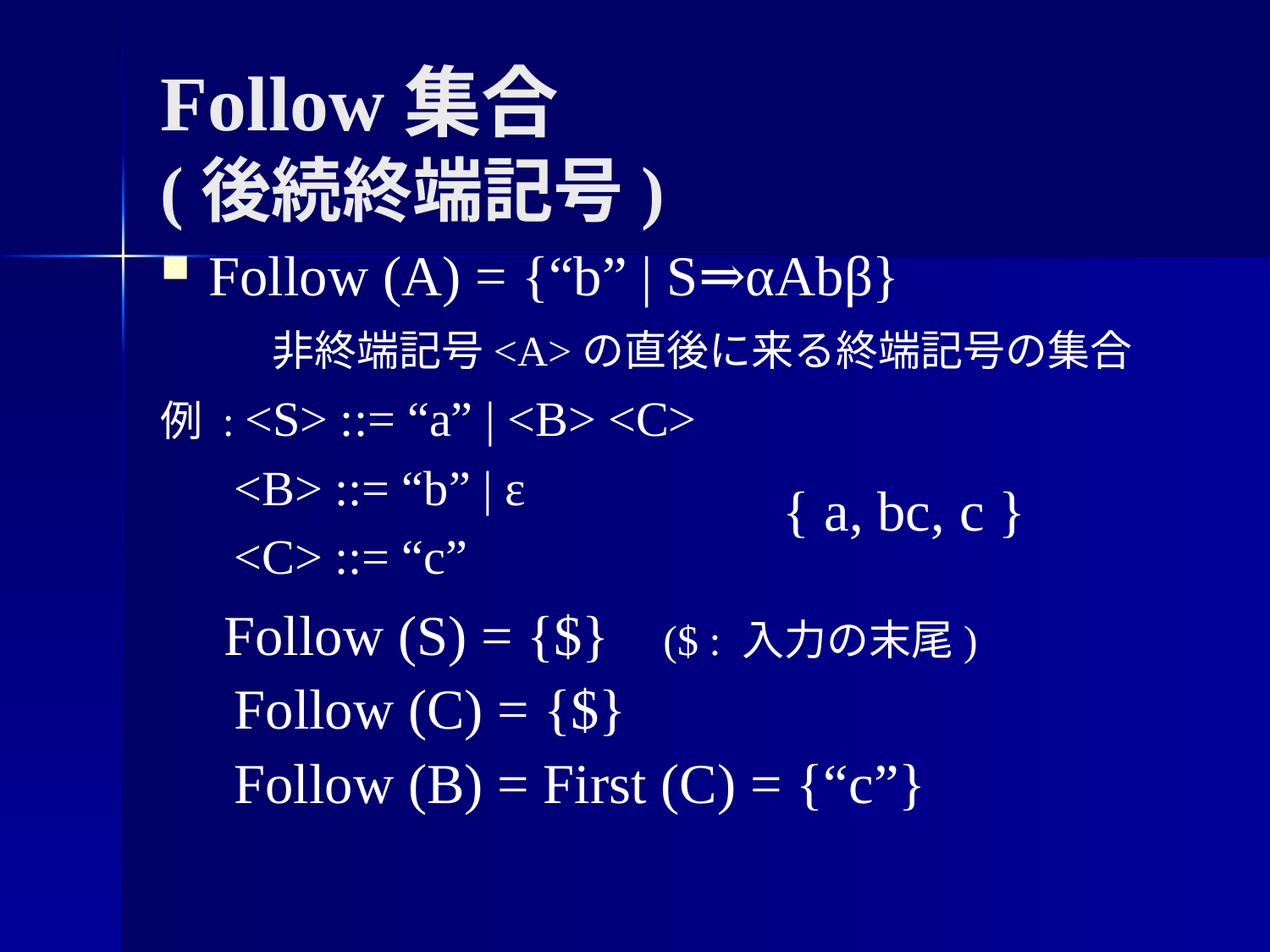

# Follow集合 (後続終端記号)
Follow (A) = {“b” | S⇒αAbβ}
         非終端記号<A>の直後に来る終端記号の集合
例 : <S> ::= “a” | <B> <C>
      <B> ::= “b” | ε
      <C> ::= “c”
{ a, bc, c }
Follow (S) = {$}    ($ : 入力の末尾)
Follow (C) = {$}
Follow (B) = First (C) = {“c”}